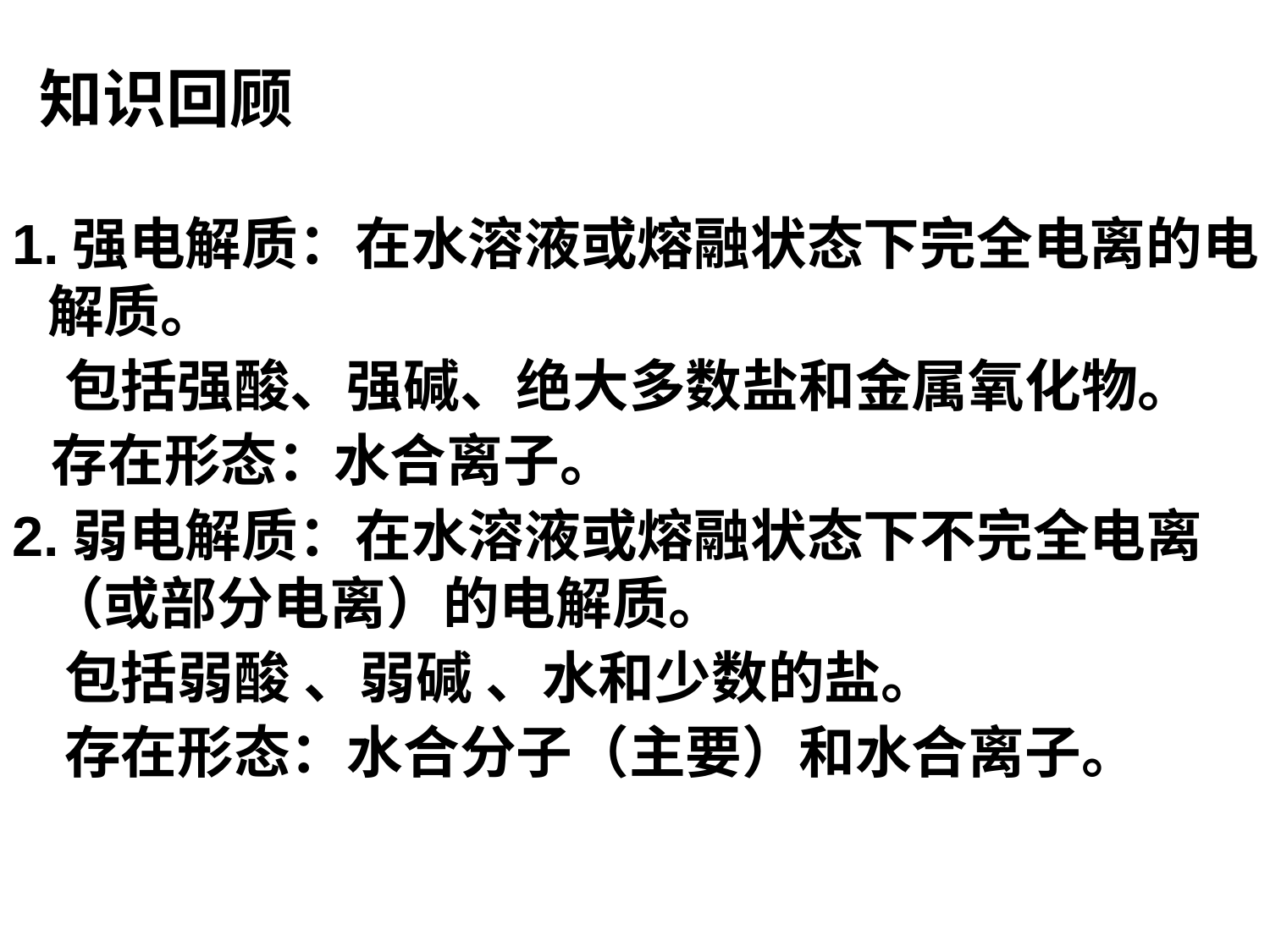

知识回顾
1.强电解质：在水溶液或熔融状态下完全电离的电解质。
   包括强酸、强碱、绝大多数盐和金属氧化物。
  存在形态：水合离子。
2.弱电解质：在水溶液或熔融状态下不完全电离（或部分电离）的电解质。
   包括弱酸 、弱碱 、水和少数的盐。
   存在形态：水合分子（主要）和水合离子。